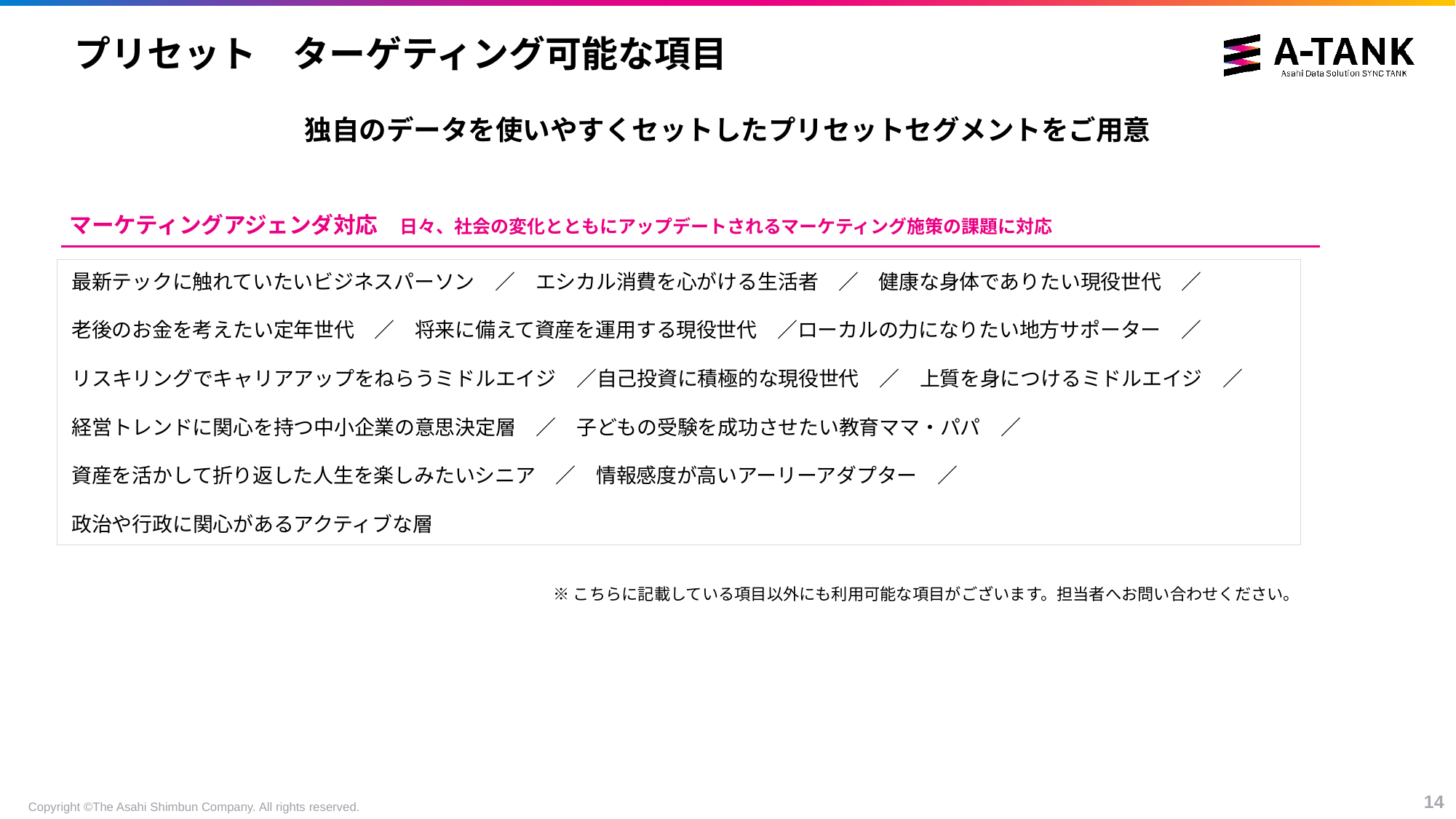

# プリセット　ターゲティング可能な項目
独自のデータを使いやすくセットしたプリセットセグメントをご用意

マーケティングアジェンダ対応　日々、社会の変化とともにアップデートされるマーケティング施策の課題に対応
最新テックに触れていたいビジネスパーソン　／　エシカル消費を心がける生活者　／　健康な身体でありたい現役世代　／

老後のお金を考えたい定年世代　／　将来に備えて資産を運用する現役世代　／ローカルの力になりたい地方サポーター　／

リスキリングでキャリアアップをねらうミドルエイジ　／自己投資に積極的な現役世代　／　上質を身につけるミドルエイジ　／

経営トレンドに関心を持つ中小企業の意思決定層　／　子どもの受験を成功させたい教育ママ・パパ　／

資産を活かして折り返した人生を楽しみたいシニア　／　情報感度が高いアーリーアダプター　／

政治や行政に関心があるアクティブな層
※こちらに記載している項目以外にも利用可能な項目がございます。担当者へお問い合わせください。
14